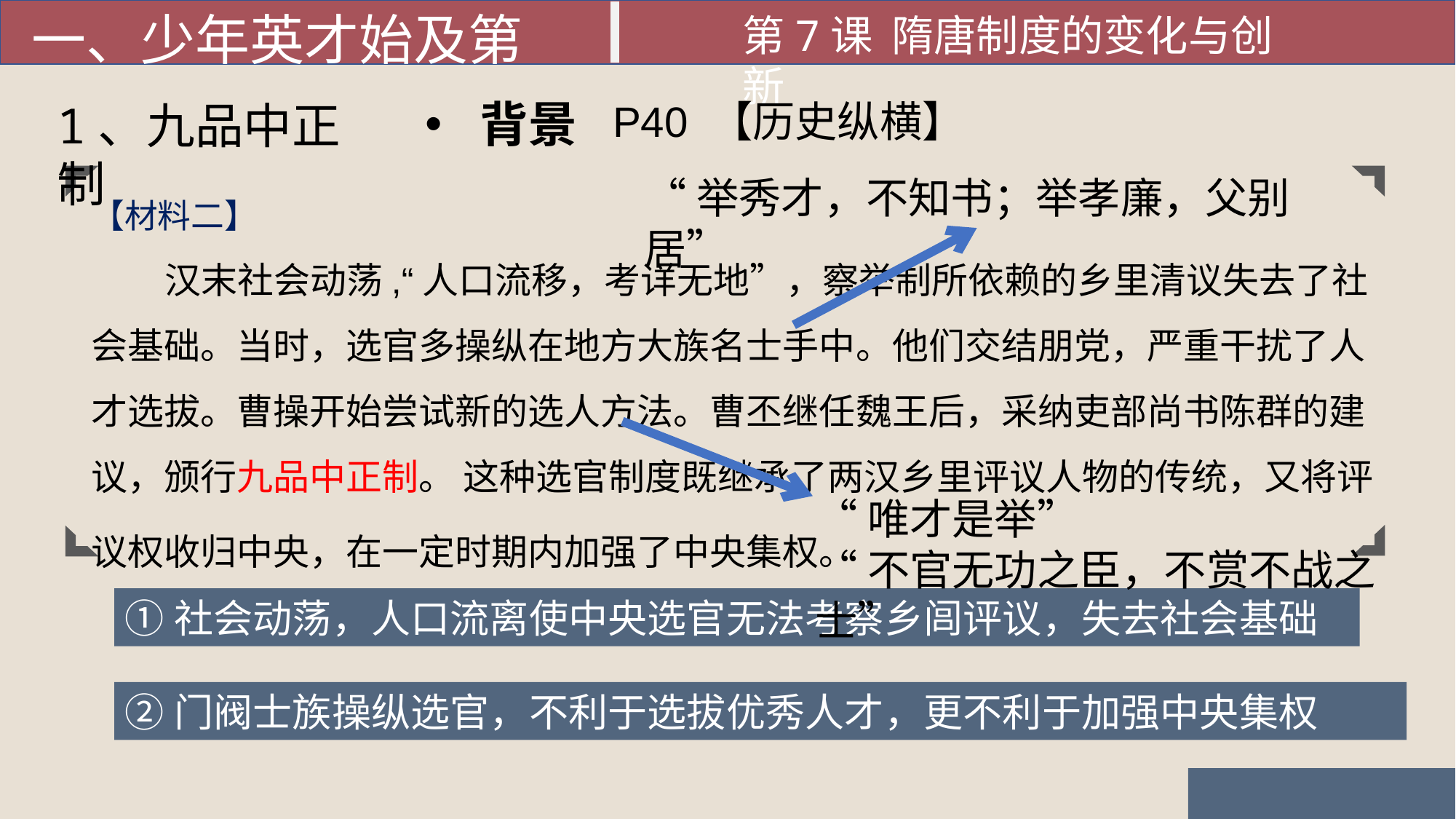

一、少年英才始及第

第7课  隋唐制度的变化与创新
背景
P40 【历史纵横】
1、九品中正制
“举秀才，不知书；举孝廉，父别居”

【材料二】
汉末社会动荡,“人口流移，考详无地”，察举制所依赖的乡里清议失去了社会基础。当时，选官多操纵在地方大族名士手中。他们交结朋党，严重干扰了人才选拔。曹操开始尝试新的选人方法。曹丕继任魏王后，采纳吏部尚书陈群的建议，颁行九品中正制。 这种选官制度既继承了两汉乡里评议人物的传统，又将评议权收归中央，在一定时期内加强了中央集权。
“唯才是举”
“不官无功之臣，不赏不战之士”
①社会动荡，人口流离使中央选官无法考察乡闾评议，失去社会基础
②门阀士族操纵选官，不利于选拔优秀人才，更不利于加强中央集权